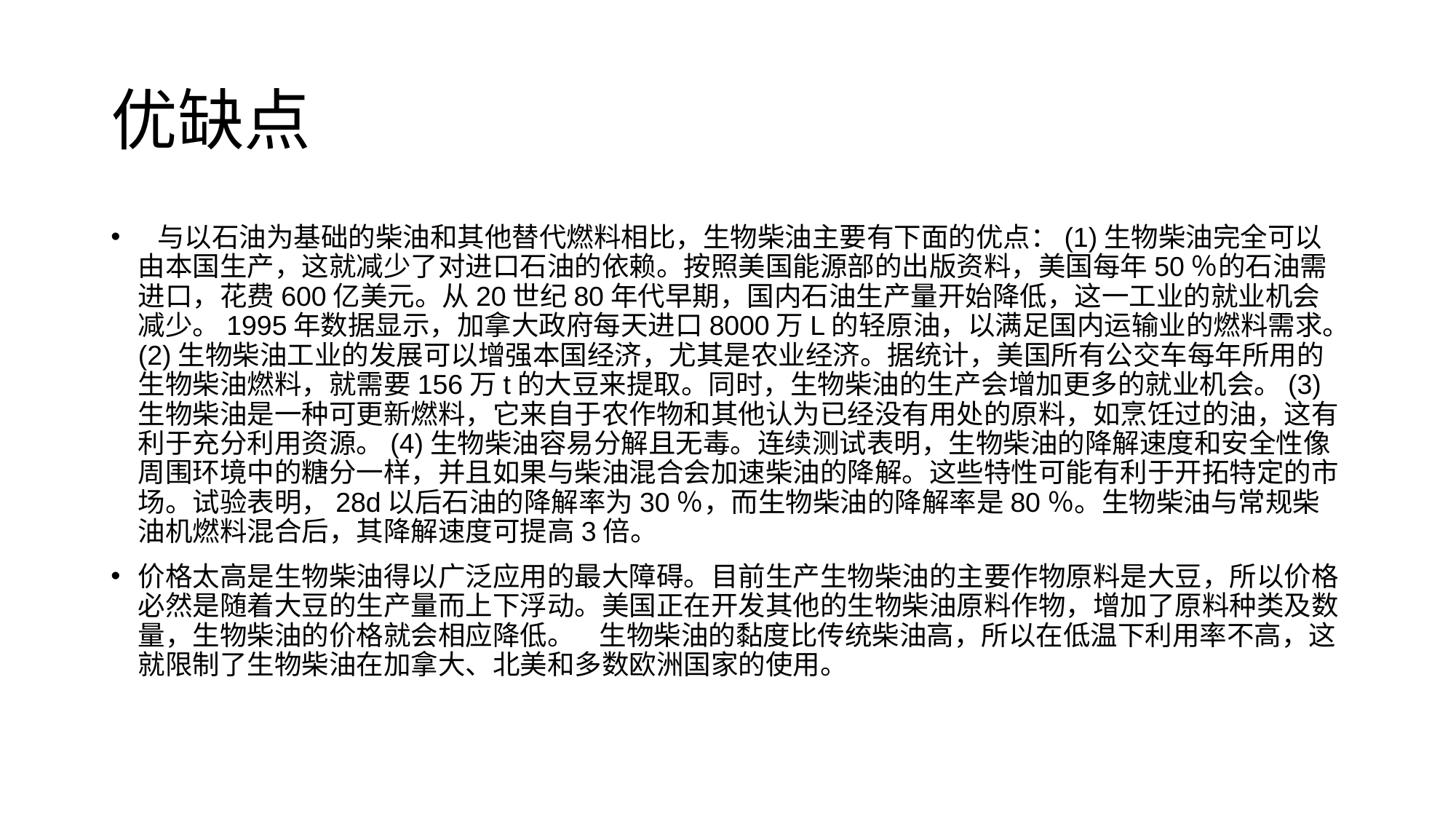

# 优缺点
  与以石油为基础的柴油和其他替代燃料相比，生物柴油主要有下面的优点：(1)生物柴油完全可以由本国生产，这就减少了对进口石油的依赖。按照美国能源部的出版资料，美国每年50％的石油需进口，花费600亿美元。从20世纪80年代早期，国内石油生产量开始降低，这一工业的就业机会减少。1995年数据显示，加拿大政府每天进口8000万L的轻原油，以满足国内运输业的燃料需求。(2)生物柴油工业的发展可以增强本国经济，尤其是农业经济。据统计，美国所有公交车每年所用的生物柴油燃料，就需要156万t的大豆来提取。同时，生物柴油的生产会增加更多的就业机会。(3)生物柴油是一种可更新燃料，它来自于农作物和其他认为已经没有用处的原料，如烹饪过的油，这有利于充分利用资源。(4)生物柴油容易分解且无毒。连续测试表明，生物柴油的降解速度和安全性像周围环境中的糖分一样，并且如果与柴油混合会加速柴油的降解。这些特性可能有利于开拓特定的市场。试验表明，28d以后石油的降解率为30％，而生物柴油的降解率是80％。生物柴油与常规柴油机燃料混合后，其降解速度可提高3倍。
价格太高是生物柴油得以广泛应用的最大障碍。目前生产生物柴油的主要作物原料是大豆，所以价格必然是随着大豆的生产量而上下浮动。美国正在开发其他的生物柴油原料作物，增加了原料种类及数量，生物柴油的价格就会相应降低。    生物柴油的黏度比传统柴油高，所以在低温下利用率不高，这就限制了生物柴油在加拿大、北美和多数欧洲国家的使用。